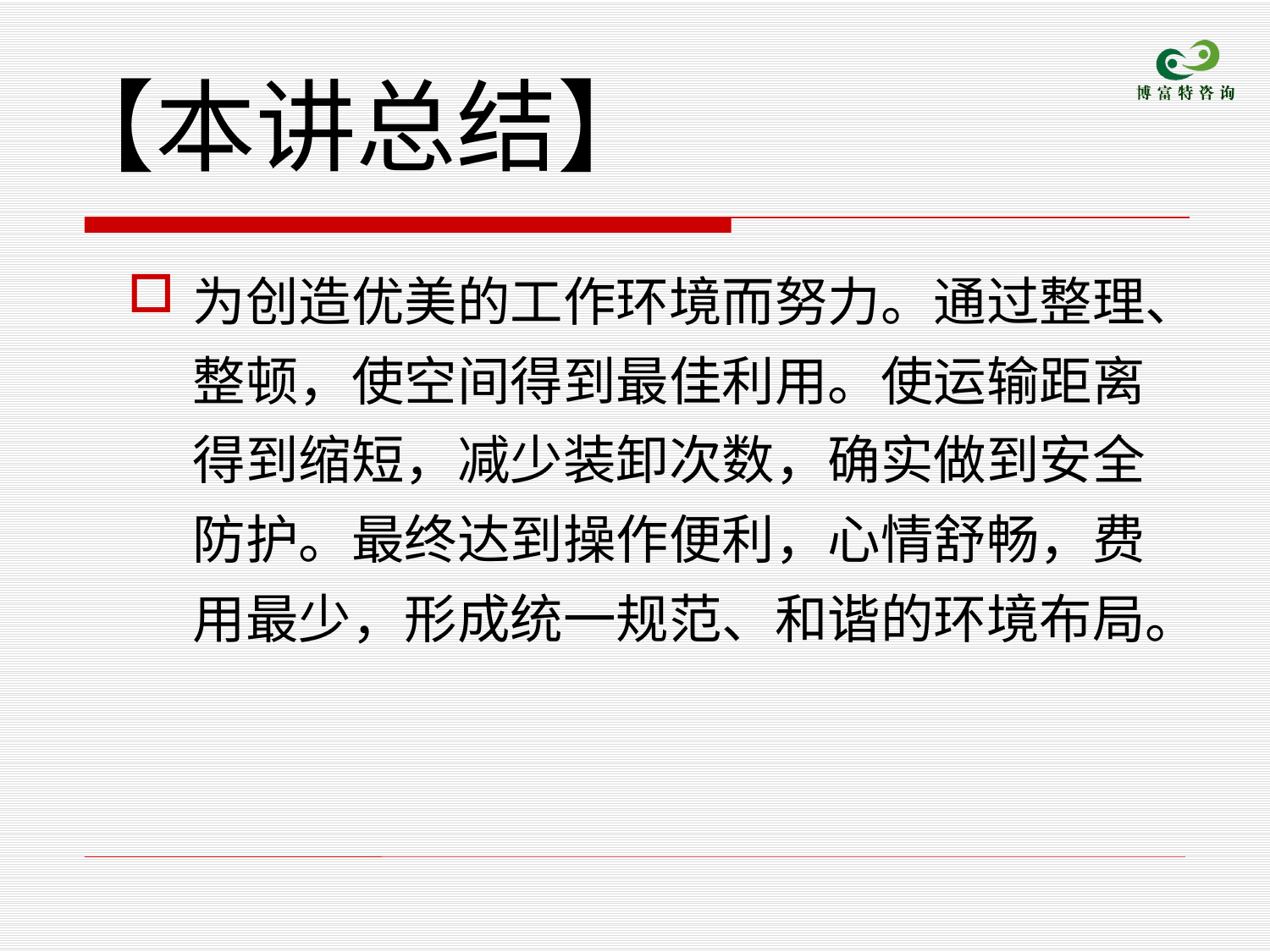

# 【本讲总结】
为创造优美的工作环境而努力。通过整理、整顿，使空间得到最佳利用。使运输距离得到缩短，减少装卸次数，确实做到安全防护。最终达到操作便利，心情舒畅，费用最少，形成统一规范、和谐的环境布局。

171